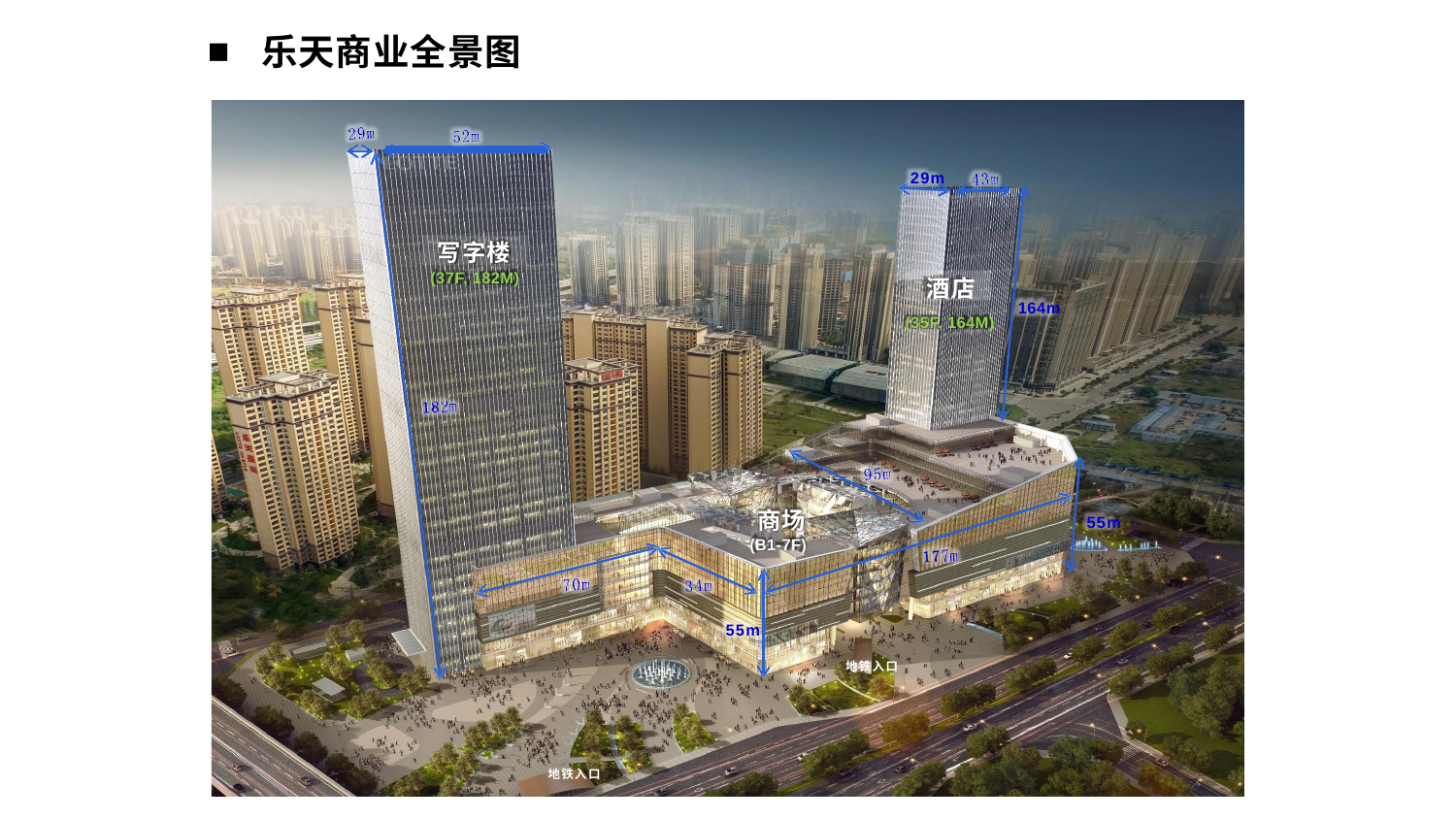

乐天商业全景图

29m

写字楼

酒店
(35F, 164M)

(37F, 182M)

164m

商场

55m

(B1-7F)

55m
地铁入口

地铁入口